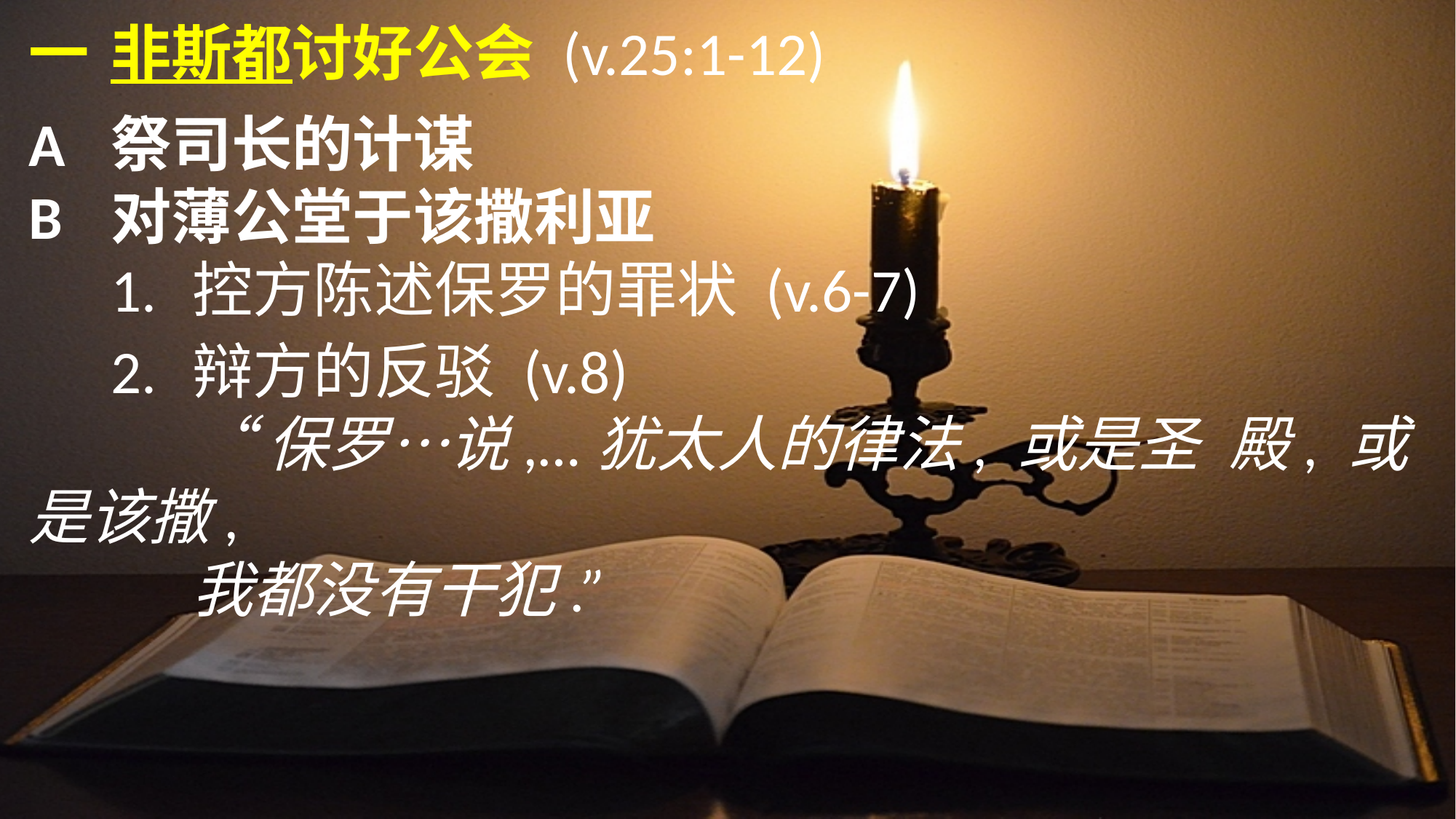

一	非斯都讨好公会 (v.25:1-12)
A	祭司长的计谋
B	对薄公堂于该撒利亚
	1.	控方陈述保罗的罪状 (v.6-7)
	2.	辩方的反驳 (v.8)
		“保罗…说,…犹太人的律法, 或是圣	殿, 或是该撒,
		我都没有干犯.”